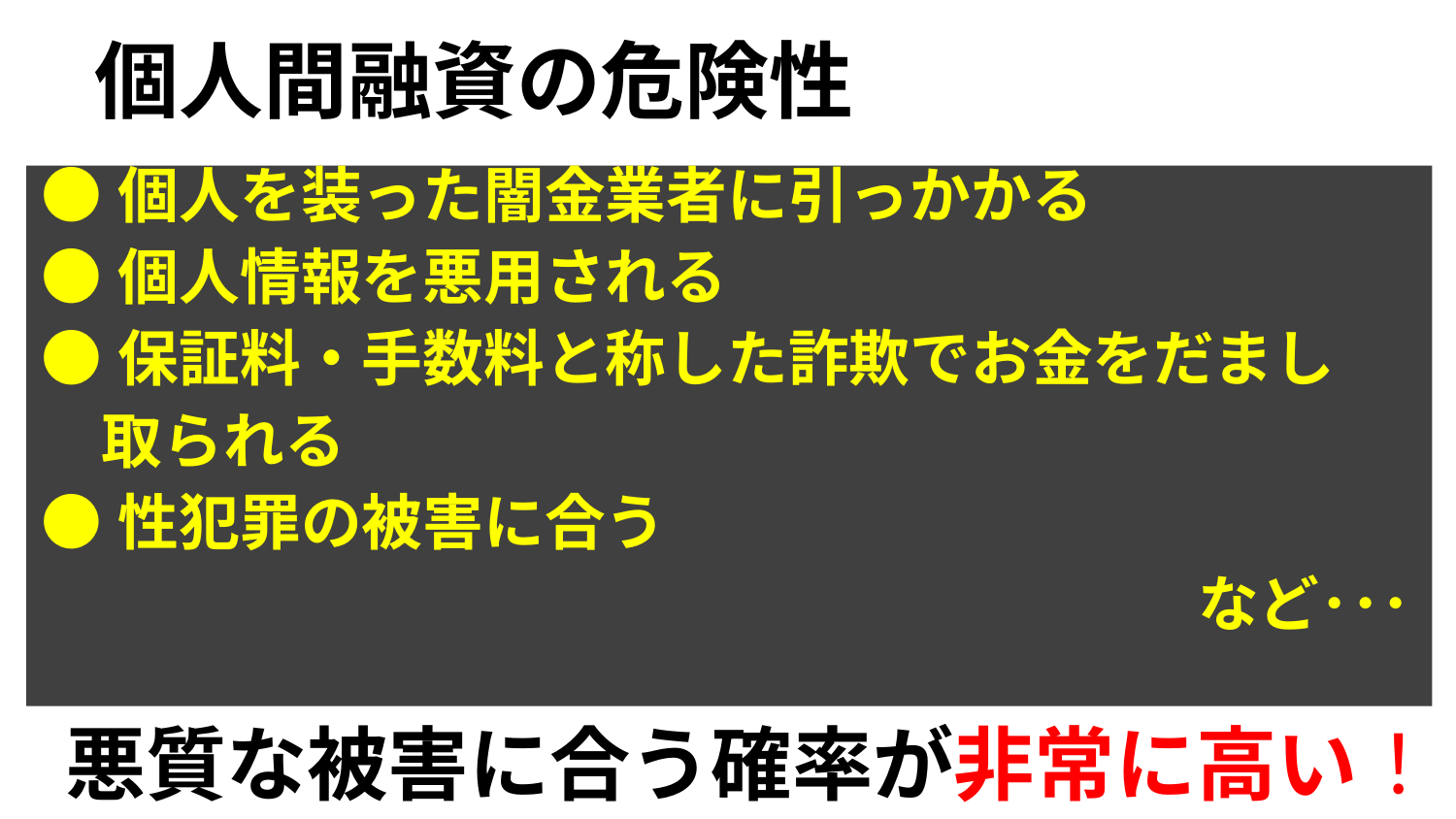

# 個人間融資の危険性
●個人を装った闇金業者に引っかかる
●個人情報を悪用される
●保証料・手数料と称した詐欺でお金をだまし
　取られる
●性犯罪の被害に合う
　　　　　　　　　　　　　　　　　　　など･･･

悪質な被害に合う確率が非常に高い！